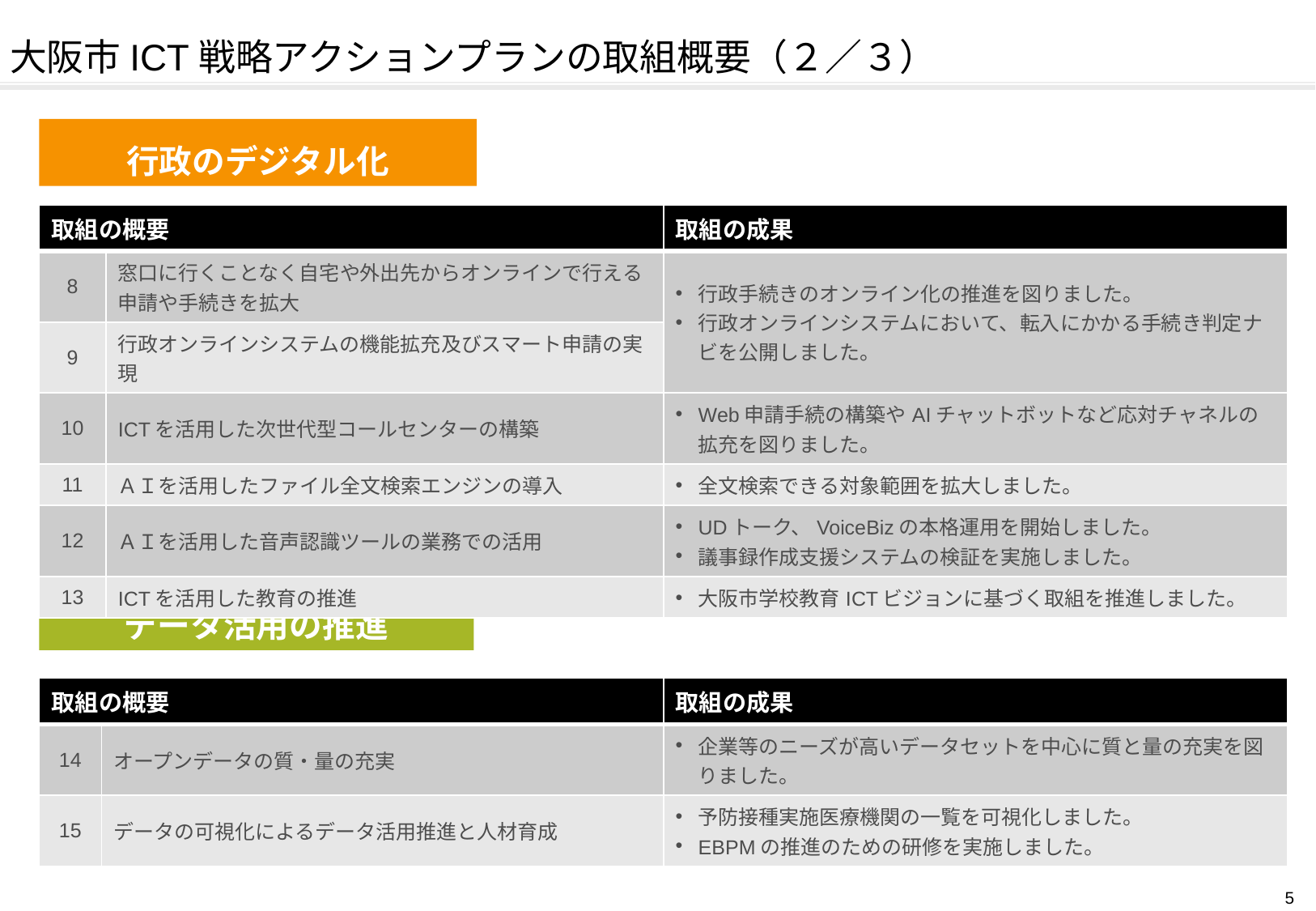

大阪市ICT戦略アクションプランの取組概要（２／３）
行政のデジタル化
| 取組の概要 |  | 取組の成果 |
| --- | --- | --- |
| 8 | 窓口に行くことなく自宅や外出先からオンラインで行える申請や手続きを拡大 | 行政手続きのオンライン化の推進を図りました。 行政オンラインシステムにおいて、転入にかかる手続き判定ナビを公開しました。 |
| 9 | 行政オンラインシステムの機能拡充及びスマート申請の実現 |  |
| 10 | ICTを活用した次世代型コールセンターの構築 | Web申請手続の構築やAIチャットボットなど応対チャネルの拡充を図りました。 |
| 11 | ＡＩを活用したファイル全文検索エンジンの導入 | 全文検索できる対象範囲を拡大しました。 |
| 12 | ＡＩを活用した音声認識ツールの業務での活用 | UDトーク、VoiceBizの本格運用を開始しました。 議事録作成支援システムの検証を実施しました。 |
| 13 | ICTを活用した教育の推進 | 大阪市学校教育ICTビジョンに基づく取組を推進しました。 |
データ活用の推進
| 取組の概要 |  | 取組の成果 |
| --- | --- | --- |
| 14 | オープンデータの質・量の充実 | 企業等のニーズが高いデータセットを中心に質と量の充実を図りました。 |
| 15 | データの可視化によるデータ活用推進と人材育成 | 予防接種実施医療機関の一覧を可視化しました。 EBPMの推進のための研修を実施しました。 |
5